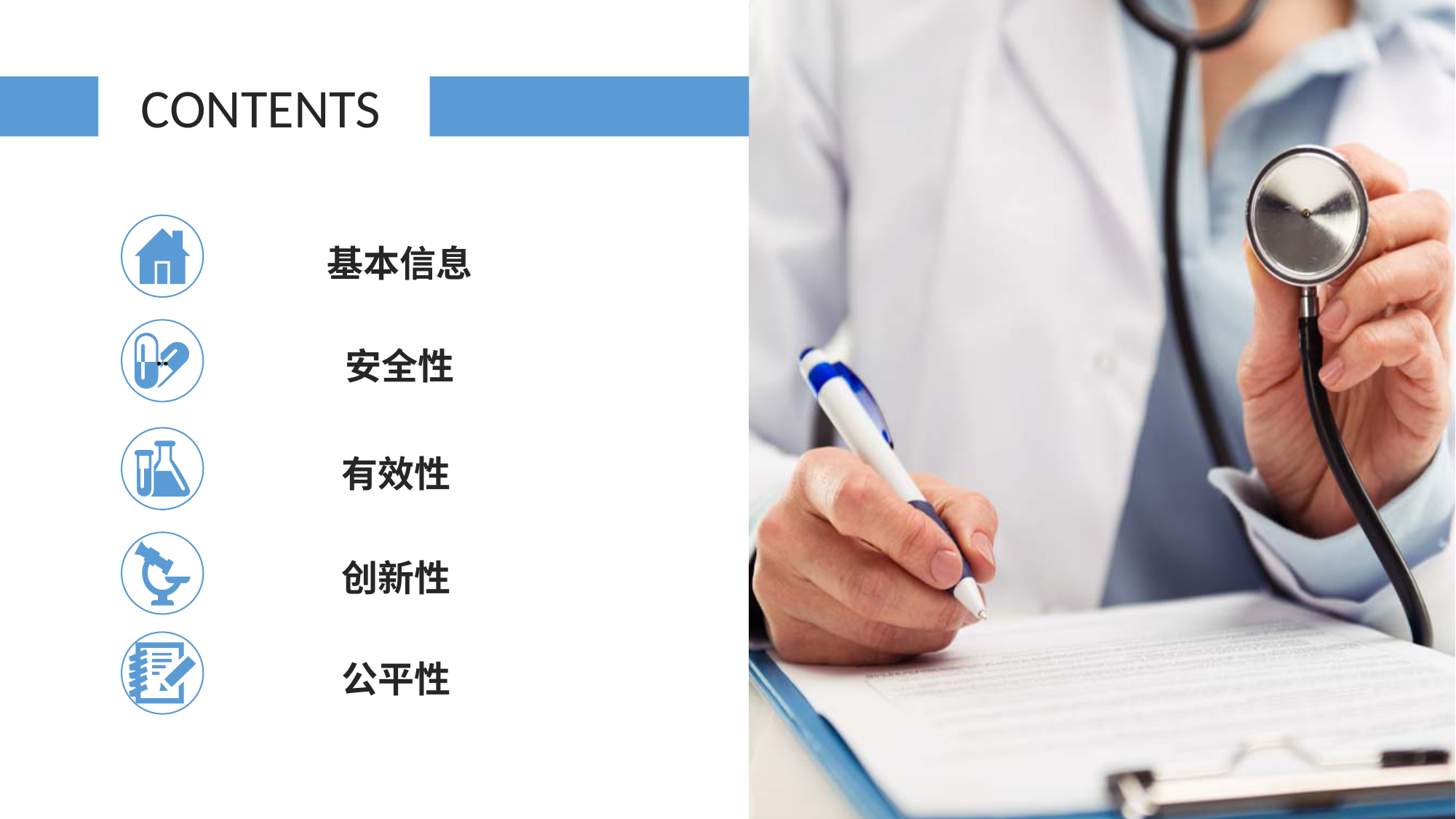

CONTENTS

基本信息

安全性
··

有效性

创新性

公平性